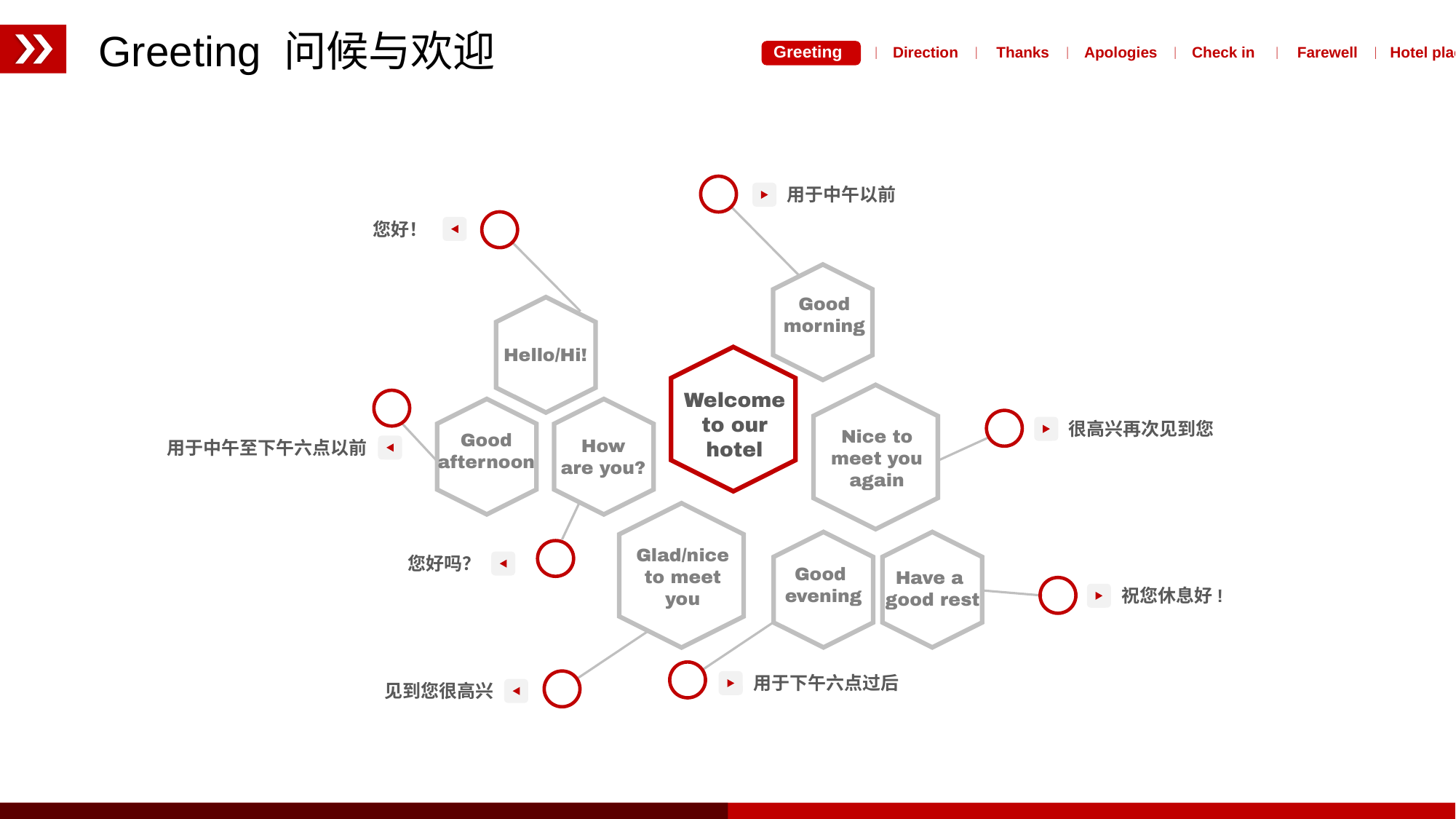

Greeting 问候与欢迎

 Greeting     ｜  Direction  ｜   Thanks  ｜  Apologies  ｜  Check in   ｜   Farewell  ｜  Hotel place

用于中午以前

您好！

 Good
morning

Good afternoon

Good
evening

Hello/Hi!

Welcome to our hotel

Nice to meet you again

很高兴再次见到您

How
 are you?
用于中午至下午六点以前

Glad/nice to meet you

您好吗？

Have a
 good rest

祝您休息好!

用于下午六点过后

见到您很高兴